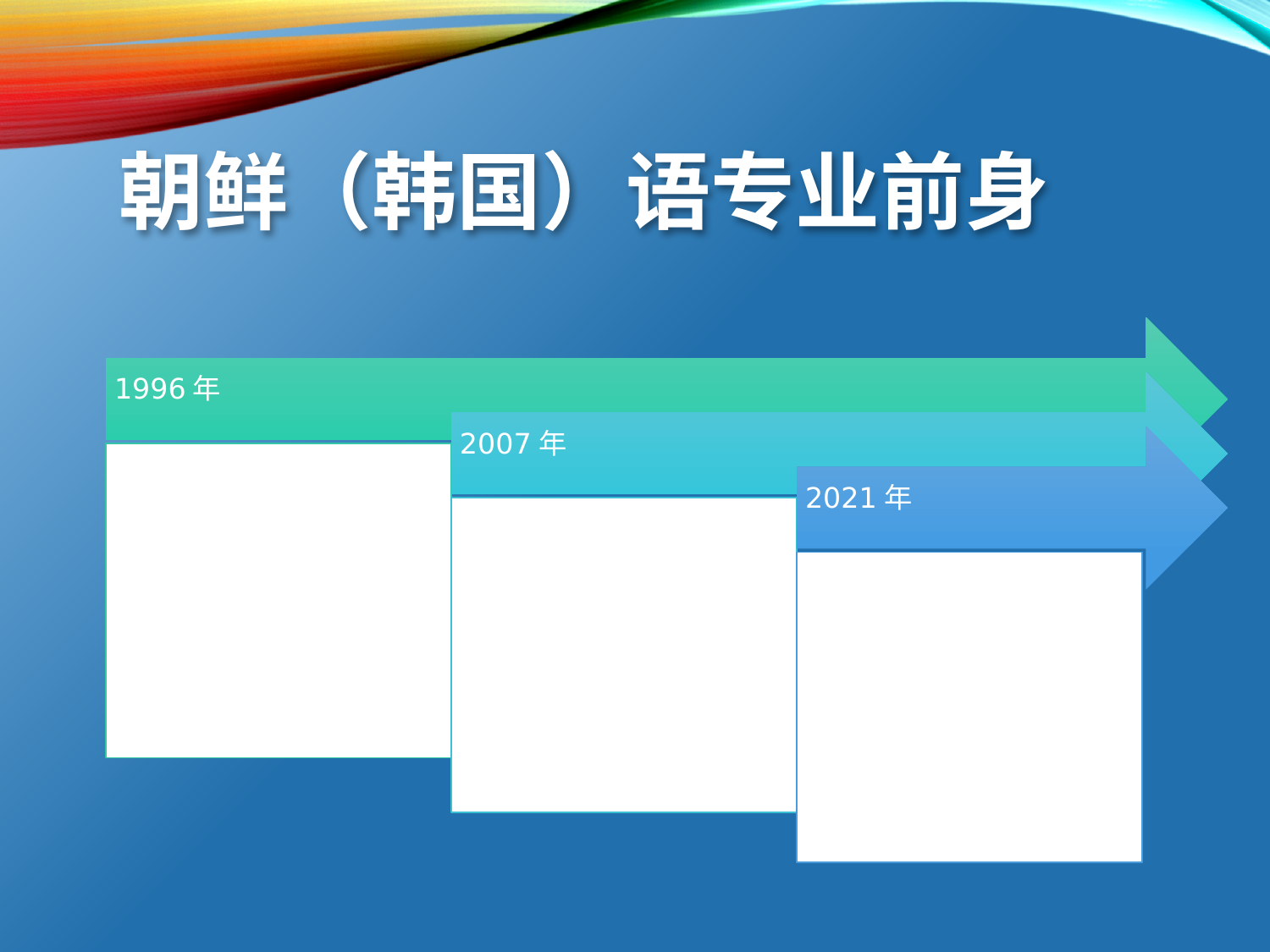

# 朝鲜（韩国）语专业前身
1996年
合肥学院开设韩国语二外类课程
2007年
合肥学院正式和韩国顺天乡大学合作开设校际交流合作项目
历年共招生324名
2021年
开设4年制朝鲜（韩国）语本科